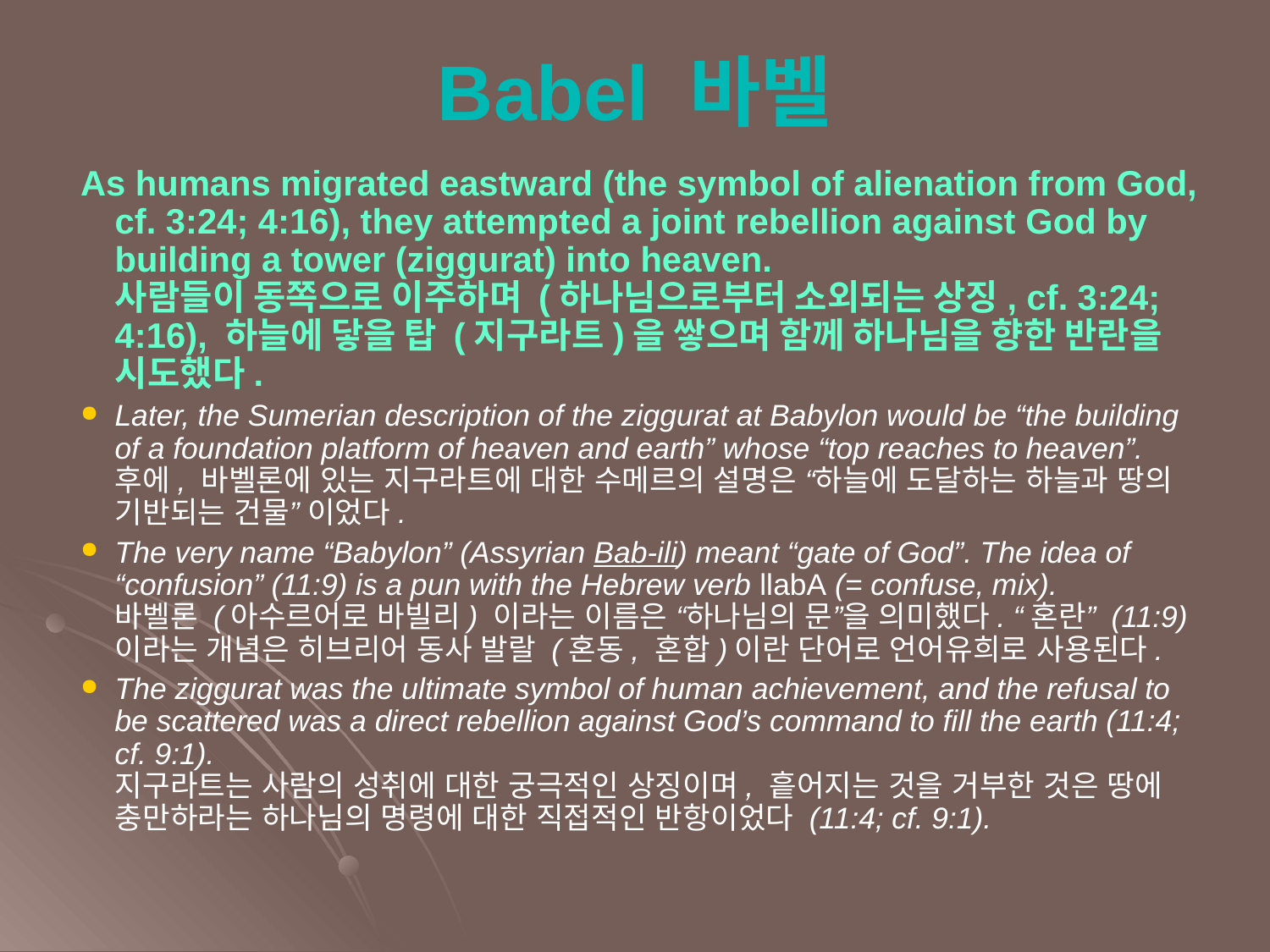

Babel 바벨
As humans migrated eastward (the symbol of alienation from God, cf. 3:24; 4:16), they attempted a joint rebellion against God by building a tower (ziggurat) into heaven.
사람들이 동쪽으로 이주하며 (하나님으로부터 소외되는 상징, cf. 3:24; 4:16), 하늘에 닿을 탑 (지구라트)을 쌓으며 함께 하나님을 향한 반란을 시도했다.
Later, the Sumerian description of the ziggurat at Babylon would be “the building of a foundation platform of heaven and earth” whose “top reaches to heaven”.
후에, 바벨론에 있는 지구라트에 대한 수메르의 설명은 “하늘에 도달하는 하늘과 땅의 기반되는 건물” 이었다.
The very name “Babylon” (Assyrian Bab-ili) meant “gate of God”. The idea of “confusion” (11:9) is a pun with the Hebrew verb llabA (= confuse, mix).
바벨론 (아수르어로 바빌리) 이라는 이름은 “하나님의 문”을 의미했다. “혼란” (11:9) 이라는 개념은 히브리어 동사 발랄 (혼동, 혼합)이란 단어로 언어유희로 사용된다.
The ziggurat was the ultimate symbol of human achievement, and the refusal to be scattered was a direct rebellion against God’s command to fill the earth (11:4; cf. 9:1).
지구라트는 사람의 성취에 대한 궁극적인 상징이며, 흩어지는 것을 거부한 것은 땅에 충만하라는 하나님의 명령에 대한 직접적인 반항이었다 (11:4; cf. 9:1).